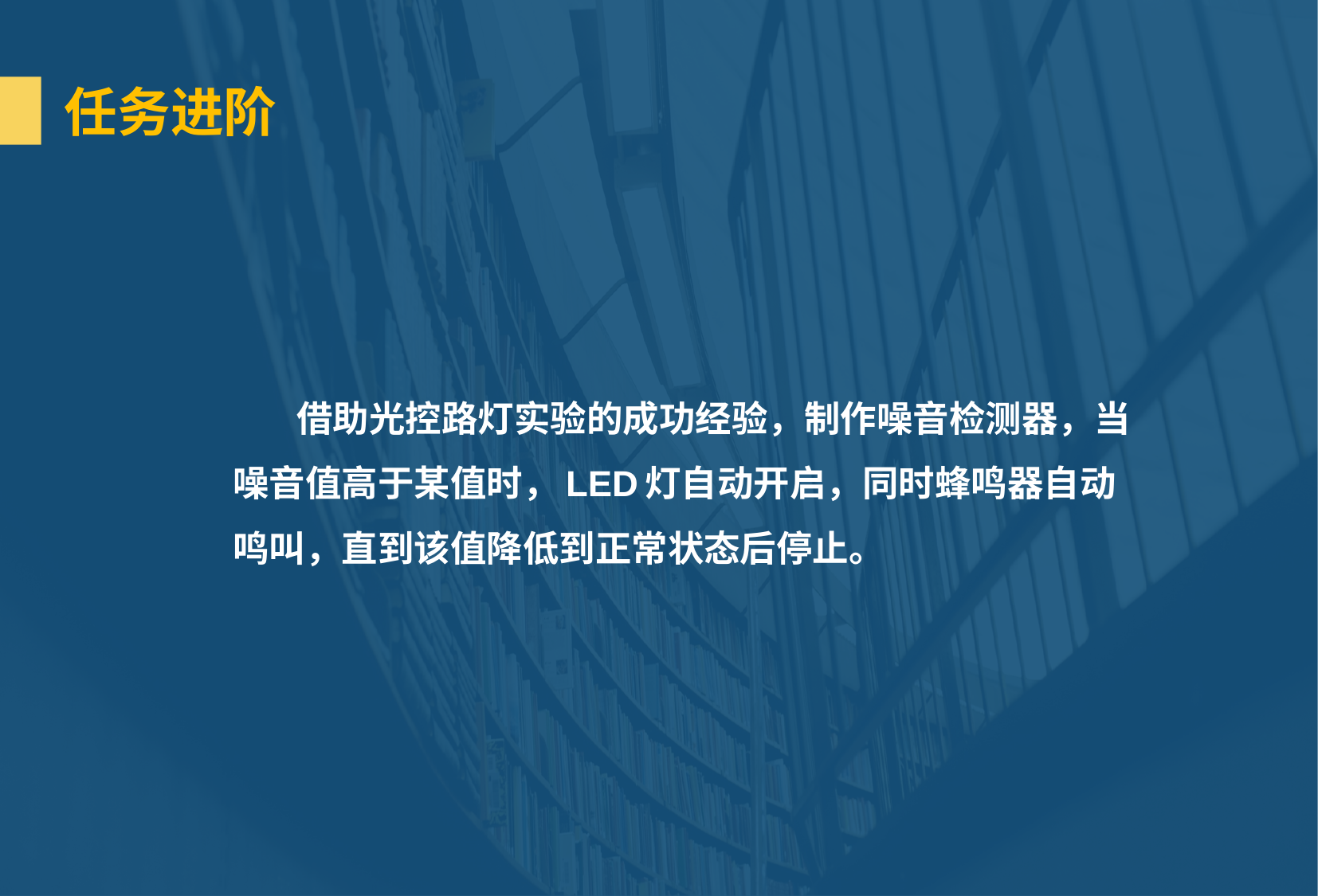

任务进阶
       借助光控路灯实验的成功经验，制作噪音检测器，当噪音值高于某值时，LED灯自动开启，同时蜂鸣器自动鸣叫，直到该值降低到正常状态后停止。